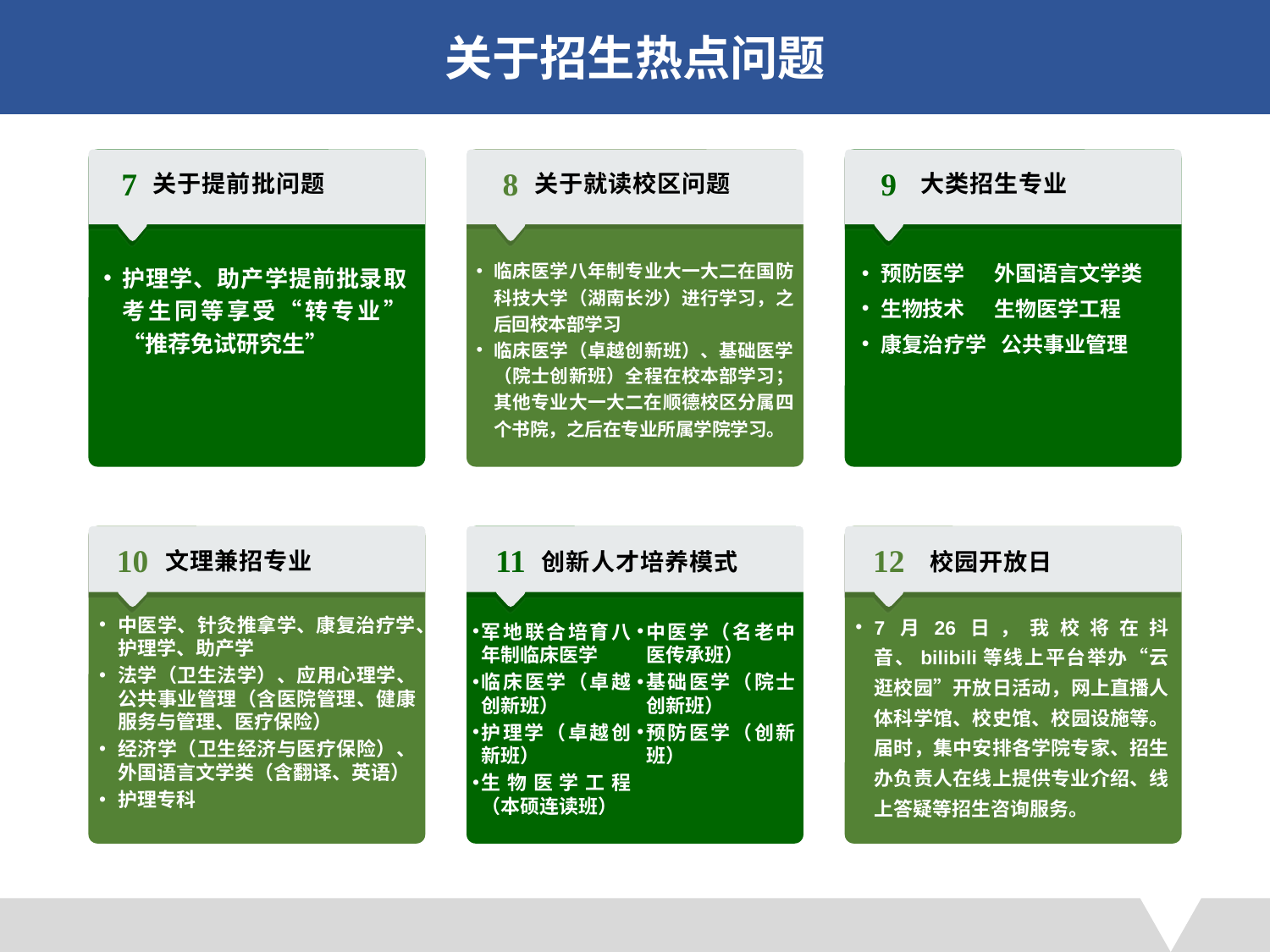

关于招生热点问题

7
8
9

10
11
12
关于提前批问题
关于就读校区问题
大类招生专业
预防医学      外国语言文学类
生物技术      生物医学工程
康复治疗学   公共事业管理
临床医学八年制专业大一大二在国防科技大学（湖南长沙）进行学习，之后回校本部学习
临床医学（卓越创新班）、基础医学（院士创新班）全程在校本部学习；其他专业大一大二在顺德校区分属四个书院，之后在专业所属学院学习。
护理学、助产学提前批录取考生同等享受“转专业”“推荐免试研究生”
文理兼招专业
创新人才培养模式
校园开放日
7月26日，我校将在抖音、bilibili等线上平台举办“云逛校园”开放日活动，网上直播人体科学馆、校史馆、校园设施等。届时，集中安排各学院专家、招生办负责人在线上提供专业介绍、线上答疑等招生咨询服务。
中医学、针灸推拿学、康复治疗学、护理学、助产学
法学（卫生法学）、应用心理学、公共事业管理（含医院管理、健康服务与管理、医疗保险）
经济学（卫生经济与医疗保险）、外国语言文学类（含翻译、英语）
护理专科

军地联合培育八年制临床医学
临床医学（卓越创新班）
护理学（卓越创新班）
生物医学工程（本硕连读班）
中医学（名老中医传承班）
基础医学（院士创新班）
预防医学（创新班）